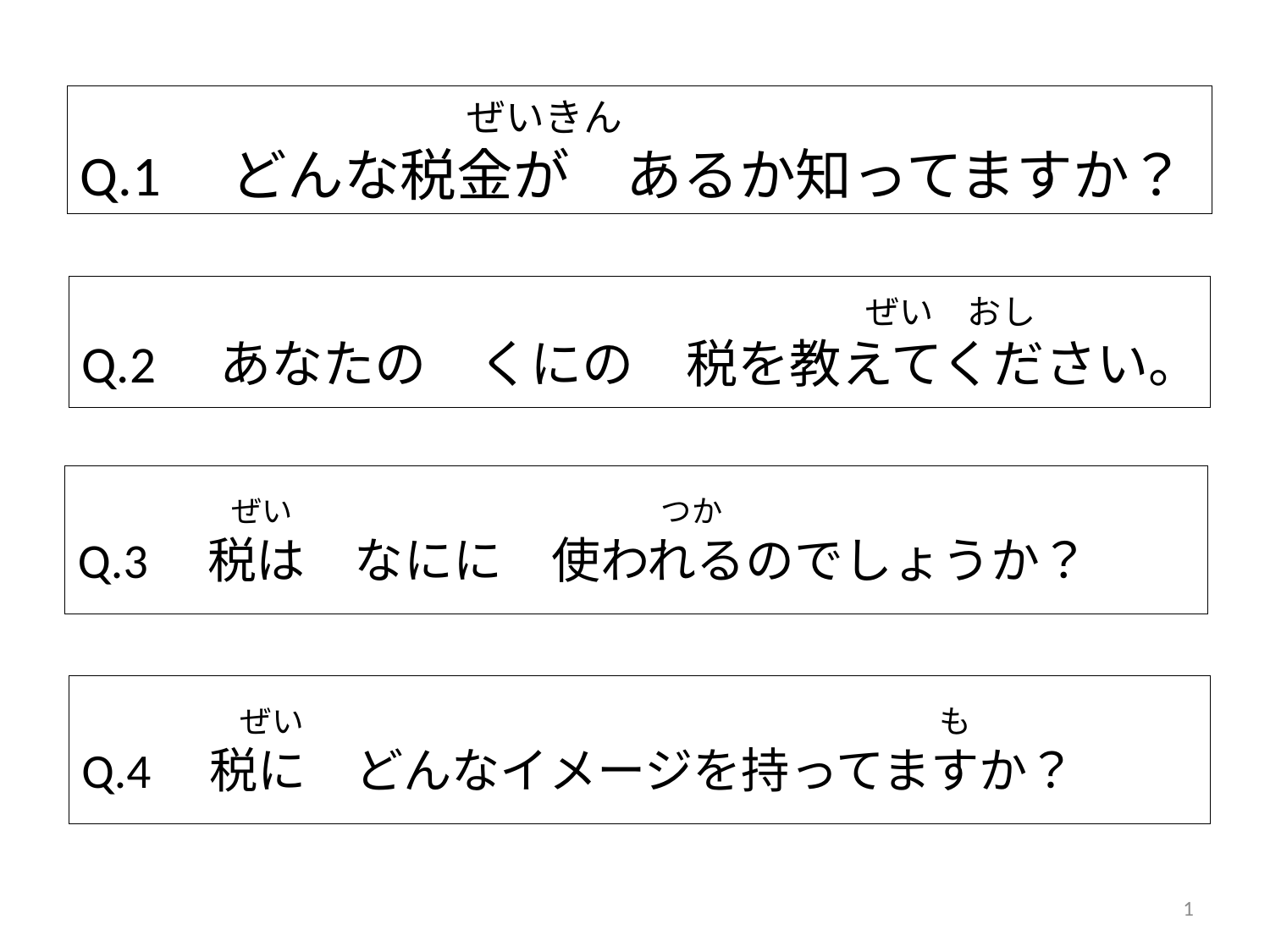

# ぜいきん　　　　　　　　　　　 Q.1　どんな税金が　あるか知ってますか？
　　　　　　　　　　　　　　　　　　　　　　　ぜい　おし
Q.2　あなたの　くにの　税を教えてください。
　　　　　ぜい　　　　　　　　　　　　つか
Q.3　税は　なにに　使われるのでしょうか？
　　　　　ぜい　　　　　　　　　　　　　　　　　　　　も
Q.4　税に　どんなイメージを持ってますか？
1